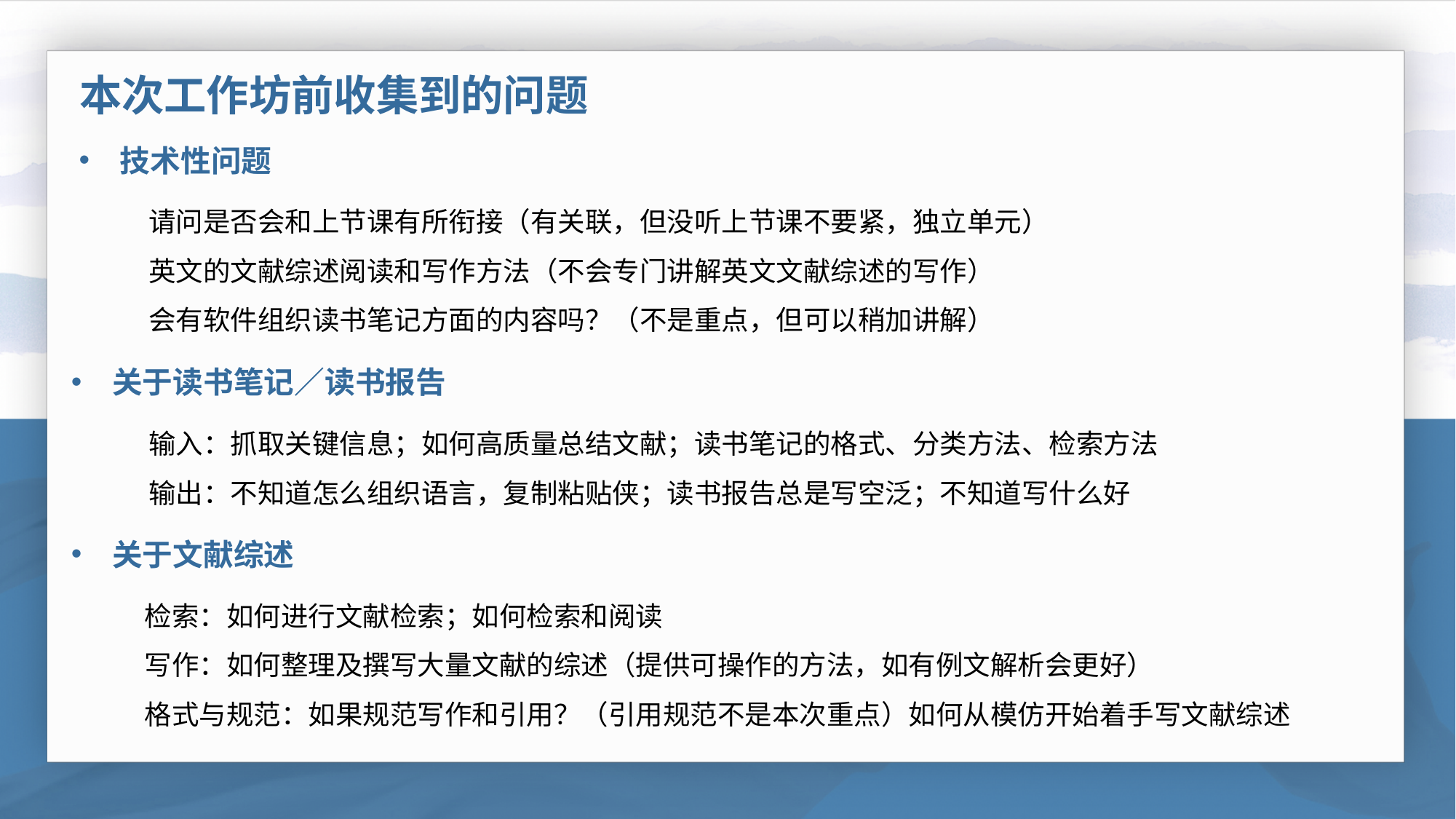

本次工作坊前收集到的问题
技术性问题
请问是否会和上节课有所衔接（有关联，但没听上节课不要紧，独立单元）
英文的文献综述阅读和写作方法（不会专门讲解英文文献综述的写作）
会有软件组织读书笔记方面的内容吗？（不是重点，但可以稍加讲解）
关于读书笔记／读书报告
输入：抓取关键信息；如何高质量总结文献；读书笔记的格式、分类方法、检索方法
输出：不知道怎么组织语言，复制粘贴侠；读书报告总是写空泛；不知道写什么好
关于文献综述
检索：如何进行文献检索；如何检索和阅读
写作：如何整理及撰写大量文献的综述（提供可操作的方法，如有例文解析会更好）
格式与规范：如果规范写作和引用？（引用规范不是本次重点）如何从模仿开始着手写文献综述